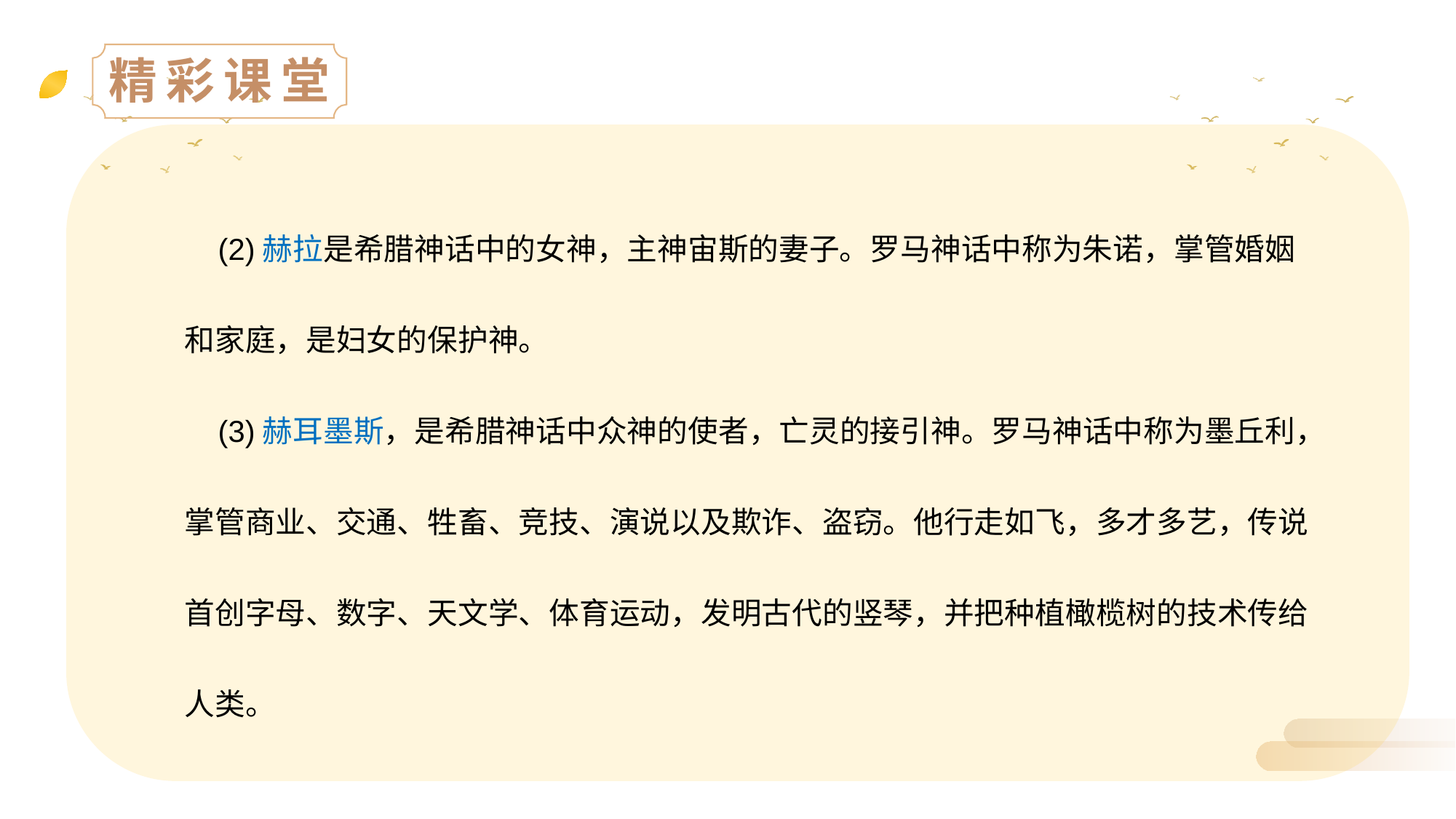

精彩课堂
    (2)赫拉是希腊神话中的女神，主神宙斯的妻子。罗马神话中称为朱诺，掌管婚姻和家庭，是妇女的保护神。
    (3)赫耳墨斯，是希腊神话中众神的使者，亡灵的接引神。罗马神话中称为墨丘利，掌管商业、交通、牲畜、竞技、演说以及欺诈、盗窃。他行走如飞，多才多艺，传说首创字母、数字、天文学、体育运动，发明古代的竖琴，并把种植橄榄树的技术传给人类。